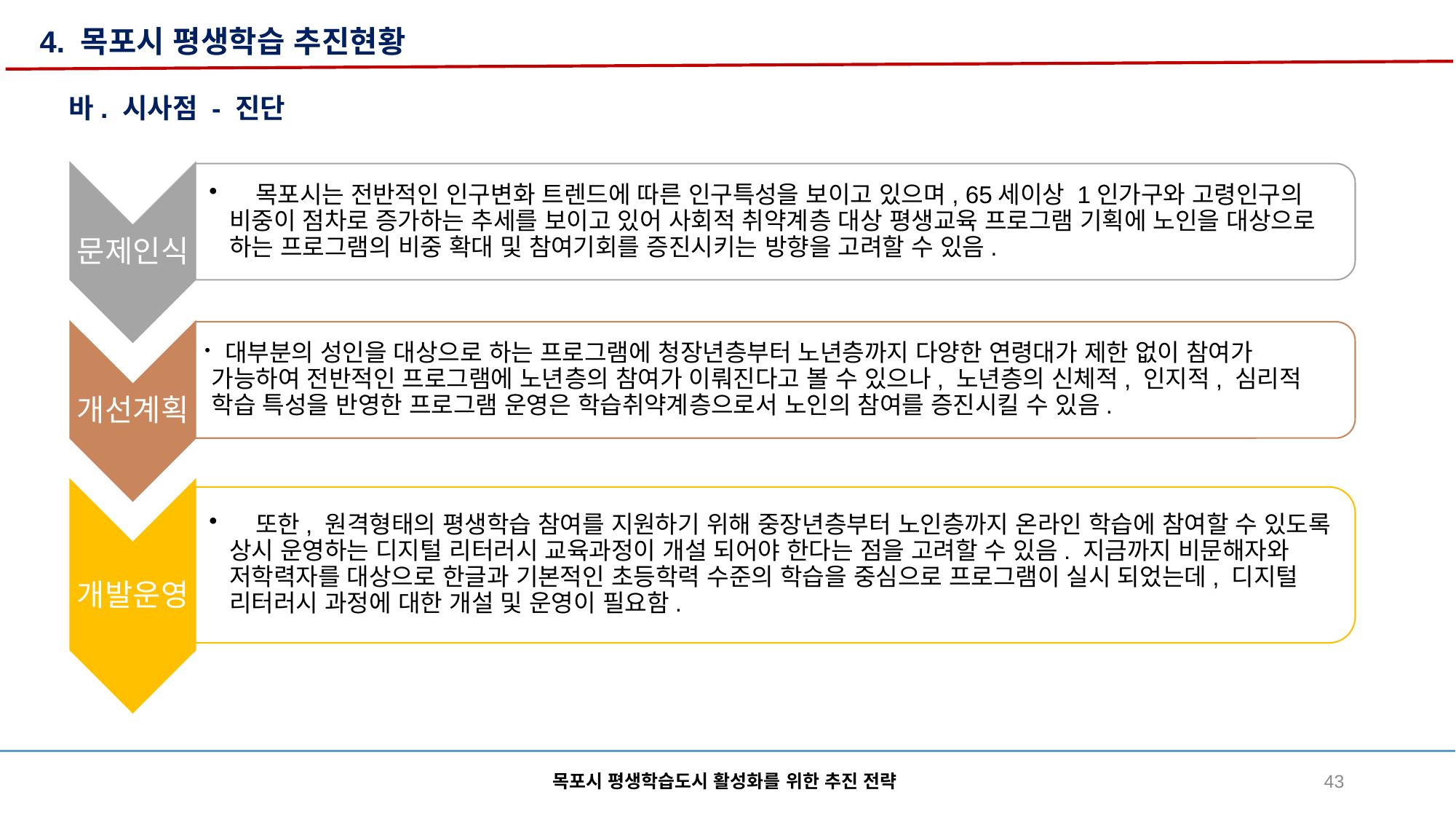

4. 목포시 평생학습 추진현황
바. 시사점 - 진단
문제인식
   목포시는 전반적인 인구변화 트렌드에 따른 인구특성을 보이고 있으며, 65세이상 1인가구와 고령인구의 비중이 점차로 증가하는 추세를 보이고 있어 사회적 취약계층 대상 평생교육 프로그램 기획에 노인을 대상으로 하는 프로그램의 비중 확대 및 참여기회를 증진시키는 방향을 고려할 수 있음.
개선계획
  대부분의 성인을 대상으로 하는 프로그램에 청장년층부터 노년층까지 다양한 연령대가 제한 없이 참여가 가능하여 전반적인 프로그램에 노년층의 참여가 이뤄진다고 볼 수 있으나, 노년층의 신체적, 인지적, 심리적 학습 특성을 반영한 프로그램 운영은 학습취약계층으로서 노인의 참여를 증진시킬 수 있음.
개발운영
   또한, 원격형태의 평생학습 참여를 지원하기 위해 중장년층부터 노인층까지 온라인 학습에 참여할 수 있도록 상시 운영하는 디지털 리터러시 교육과정이 개설 되어야 한다는 점을 고려할 수 있음. 지금까지 비문해자와 저학력자를 대상으로 한글과 기본적인 초등학력 수준의 학습을 중심으로 프로그램이 실시 되었는데, 디지털 리터러시 과정에 대한 개설 및 운영이 필요함.
목포시 평생학습도시 활성화를 위한 추진 전략
43